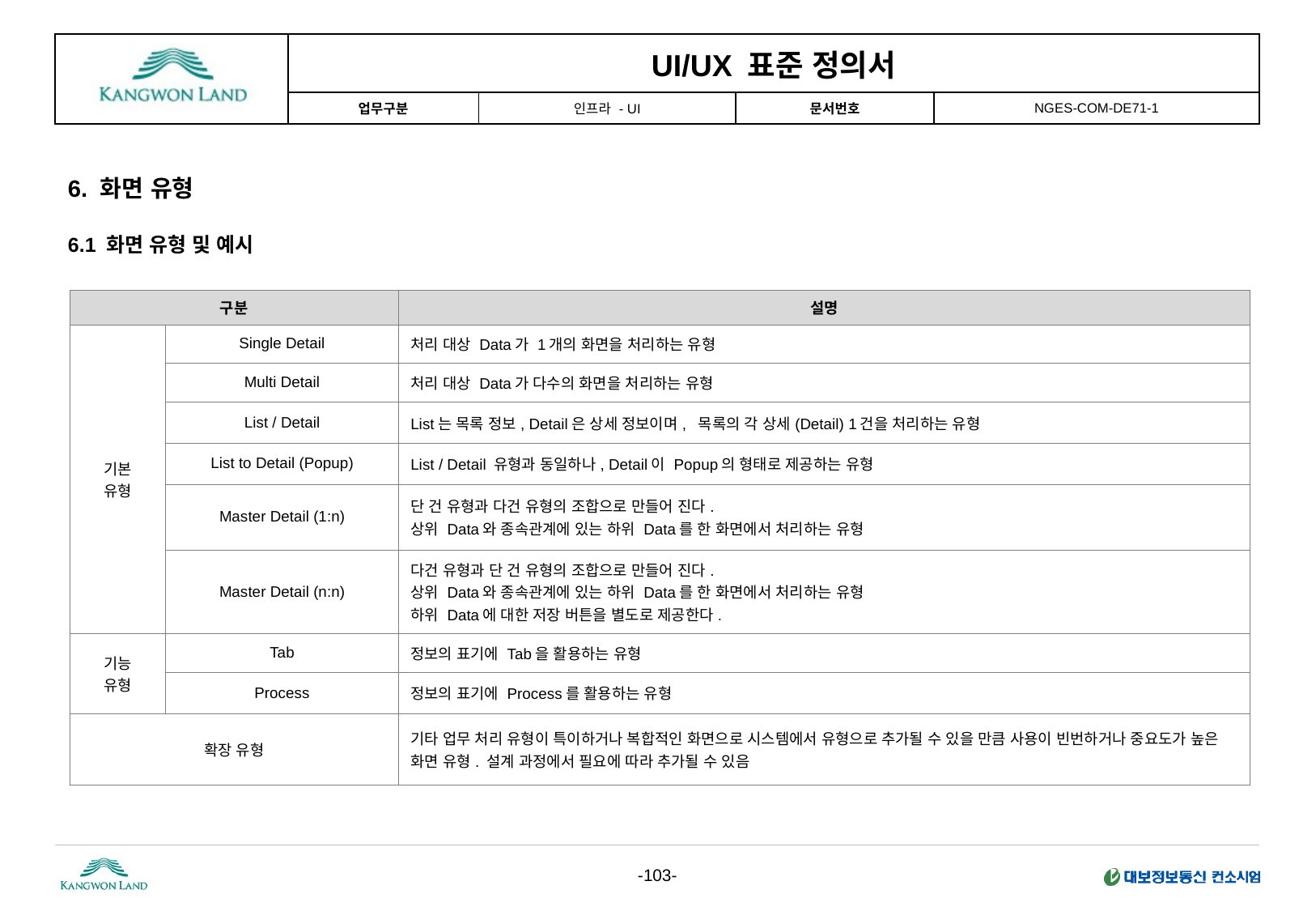

6. 화면 유형
6.1 화면 유형 및 예시
| 구분 |  | 설명 |
| --- | --- | --- |
| 기본 유형 | Single Detail | 처리 대상 Data가 1개의 화면을 처리하는 유형 |
|  | Multi Detail | 처리 대상 Data가 다수의 화면을 처리하는 유형 |
|  | List / Detail | List는 목록 정보, Detail은 상세 정보이며, 목록의 각 상세(Detail) 1건을 처리하는 유형 |
|  | List to Detail (Popup) | List / Detail 유형과 동일하나, Detail이 Popup의 형태로 제공하는 유형 |
|  | Master Detail (1:n) | 단 건 유형과 다건 유형의 조합으로 만들어 진다. 상위 Data와 종속관계에 있는 하위 Data를 한 화면에서 처리하는 유형 |
|  | Master Detail (n:n) | 다건 유형과 단 건 유형의 조합으로 만들어 진다. 상위 Data와 종속관계에 있는 하위 Data를 한 화면에서 처리하는 유형 하위 Data에 대한 저장 버튼을 별도로 제공한다. |
| 기능 유형 | Tab | 정보의 표기에 Tab을 활용하는 유형 |
|  | Process | 정보의 표기에 Process를 활용하는 유형 |
| 확장 유형 |  | 기타 업무 처리 유형이 특이하거나 복합적인 화면으로 시스템에서 유형으로 추가될 수 있을 만큼 사용이 빈번하거나 중요도가 높은 화면 유형. 설계 과정에서 필요에 따라 추가될 수 있음 |